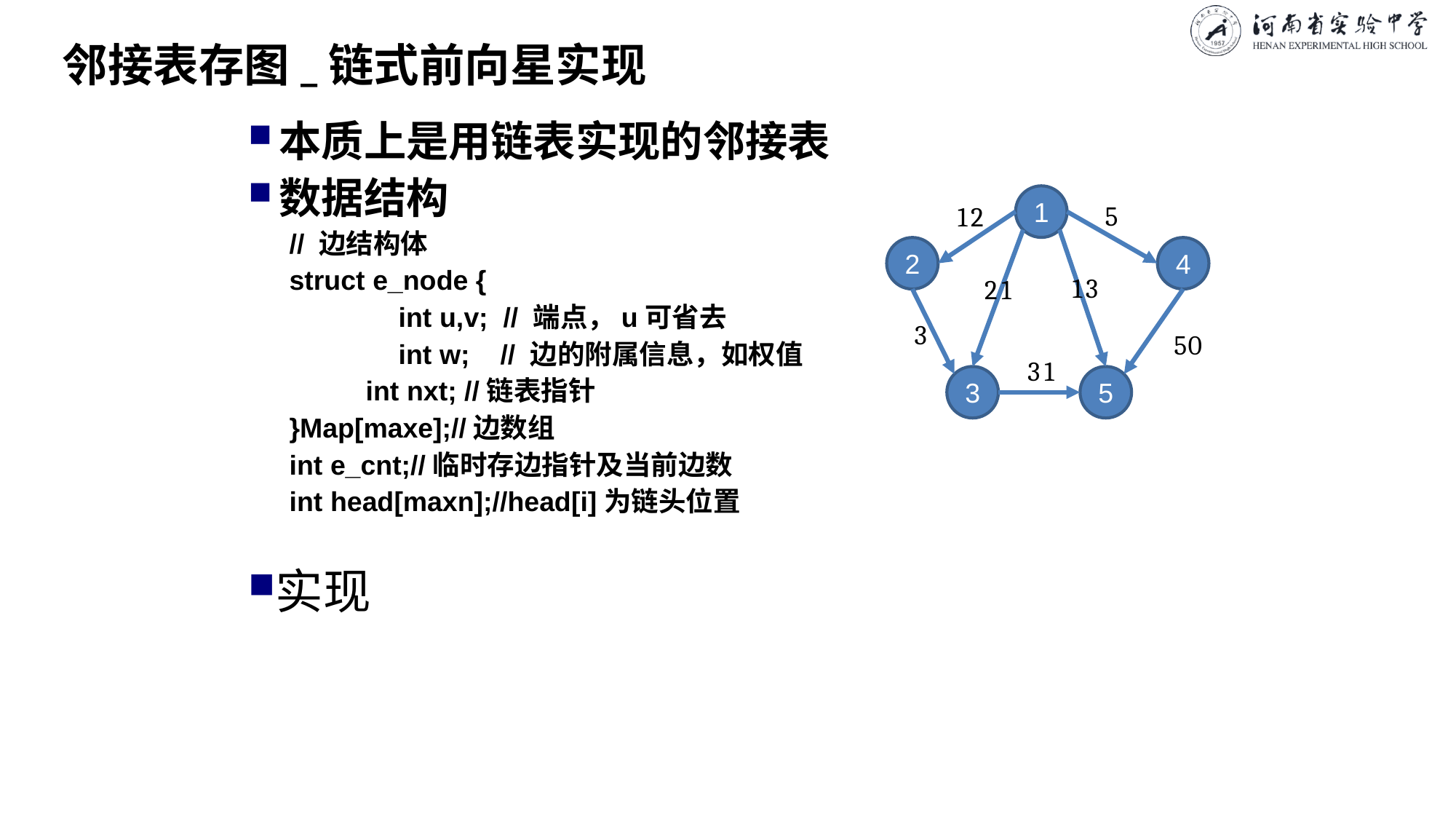

# 邻接表存图_链式前向星实现
本质上是用链表实现的邻接表
数据结构
// 边结构体
struct e_node {
	int u,v;  // 端点，u可省去
	int w;    // 边的附属信息，如权值
          int nxt; //链表指针
}Map[maxe];//边数组
int e_cnt;//临时存边指针及当前边数
int head[maxn];//head[i]为链头位置

实现
1
5
12
2
4
13
21
3
50
31
3
5